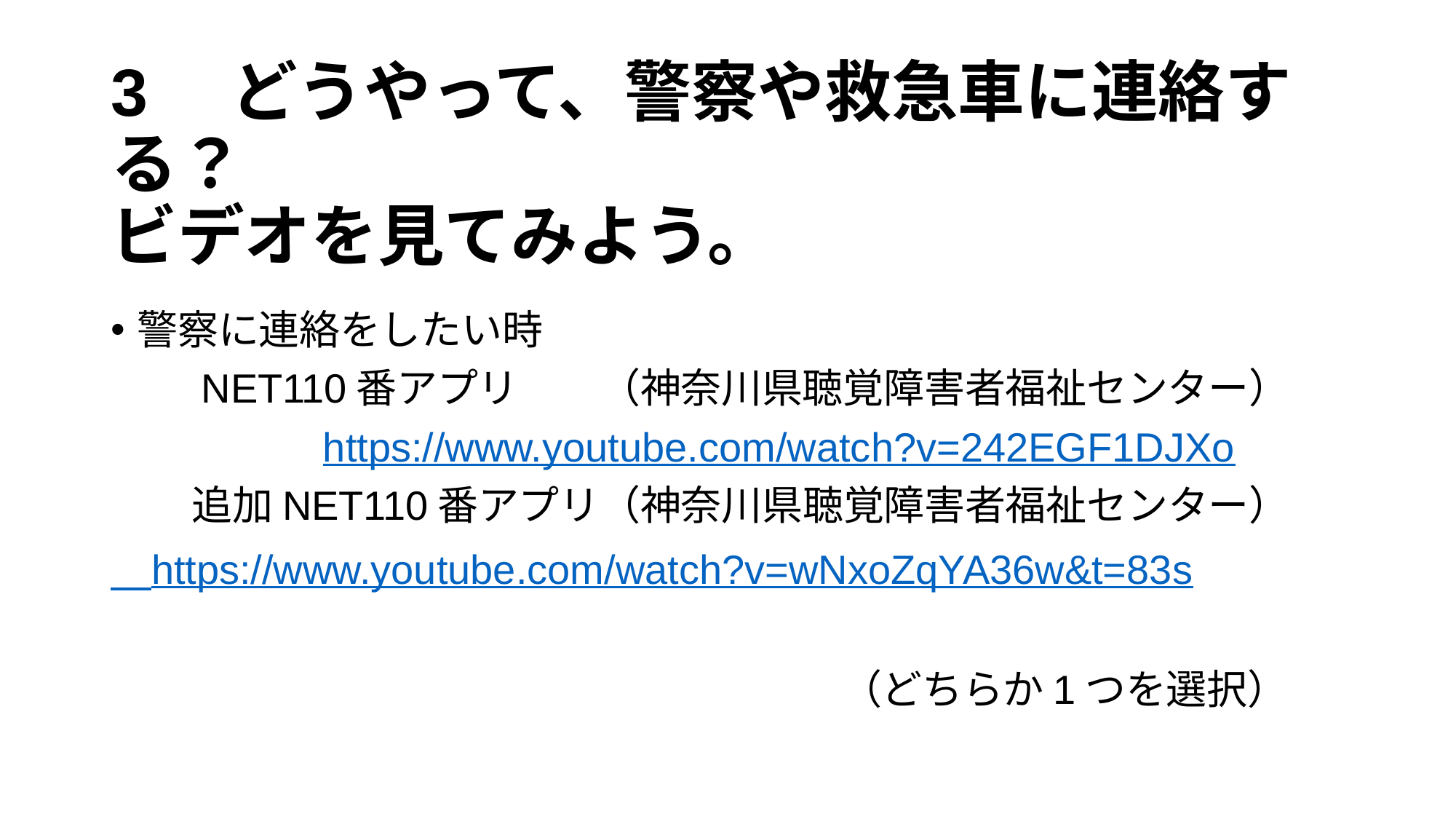

# 3　どうやって、警察や救急車に連絡する？ ビデオを見てみよう。
警察に連絡をしたい時
　　NET110番アプリ　　（神奈川県聴覚障害者福祉センター）
　　　　　https://www.youtube.com/watch?v=242EGF1DJXo
　　追加NET110番アプリ（神奈川県聴覚障害者福祉センター）
　https://www.youtube.com/watch?v=wNxoZqYA36w&t=83s

　　　　　　　　　　　　　　　　　　（どちらか1つを選択）